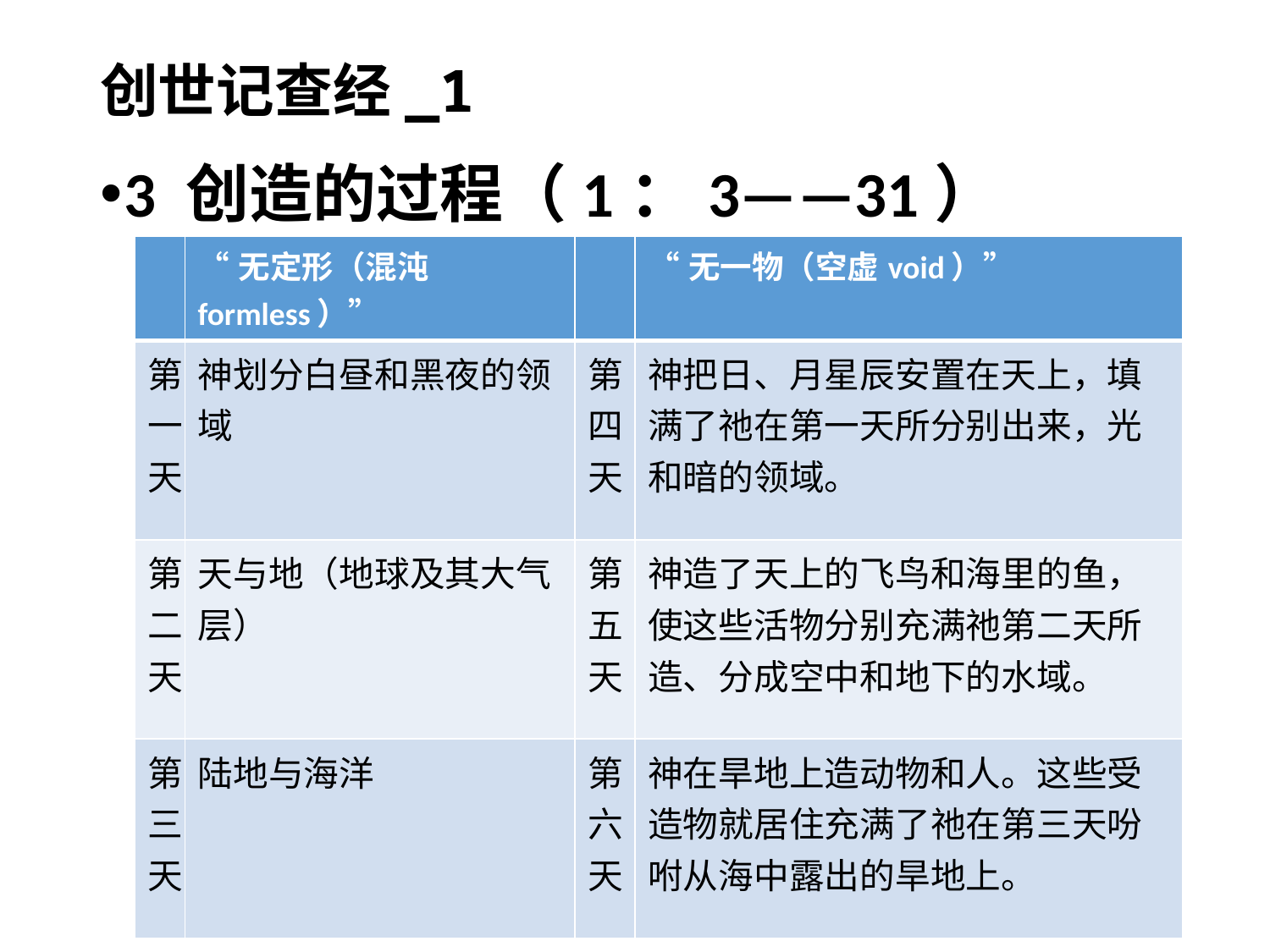

# 创世记查经_1
3 创造的过程（1：3——31）

|  | “无定形（混沌formless）” |  | “无一物（空虚void）” |
| --- | --- | --- | --- |
| 第一天 | 神划分白昼和黑夜的领域 | 第四天 | 神把日、月星辰安置在天上，填满了祂在第一天所分别出来，光和暗的领域。 |
| 第二天 | 天与地（地球及其大气层） | 第五天 | 神造了天上的飞鸟和海里的鱼，使这些活物分别充满祂第二天所造、分成空中和地下的水域。 |
| 第三天 | 陆地与海洋 | 第六天 | 神在旱地上造动物和人。这些受造物就居住充满了祂在第三天吩咐从海中露出的旱地上。 |